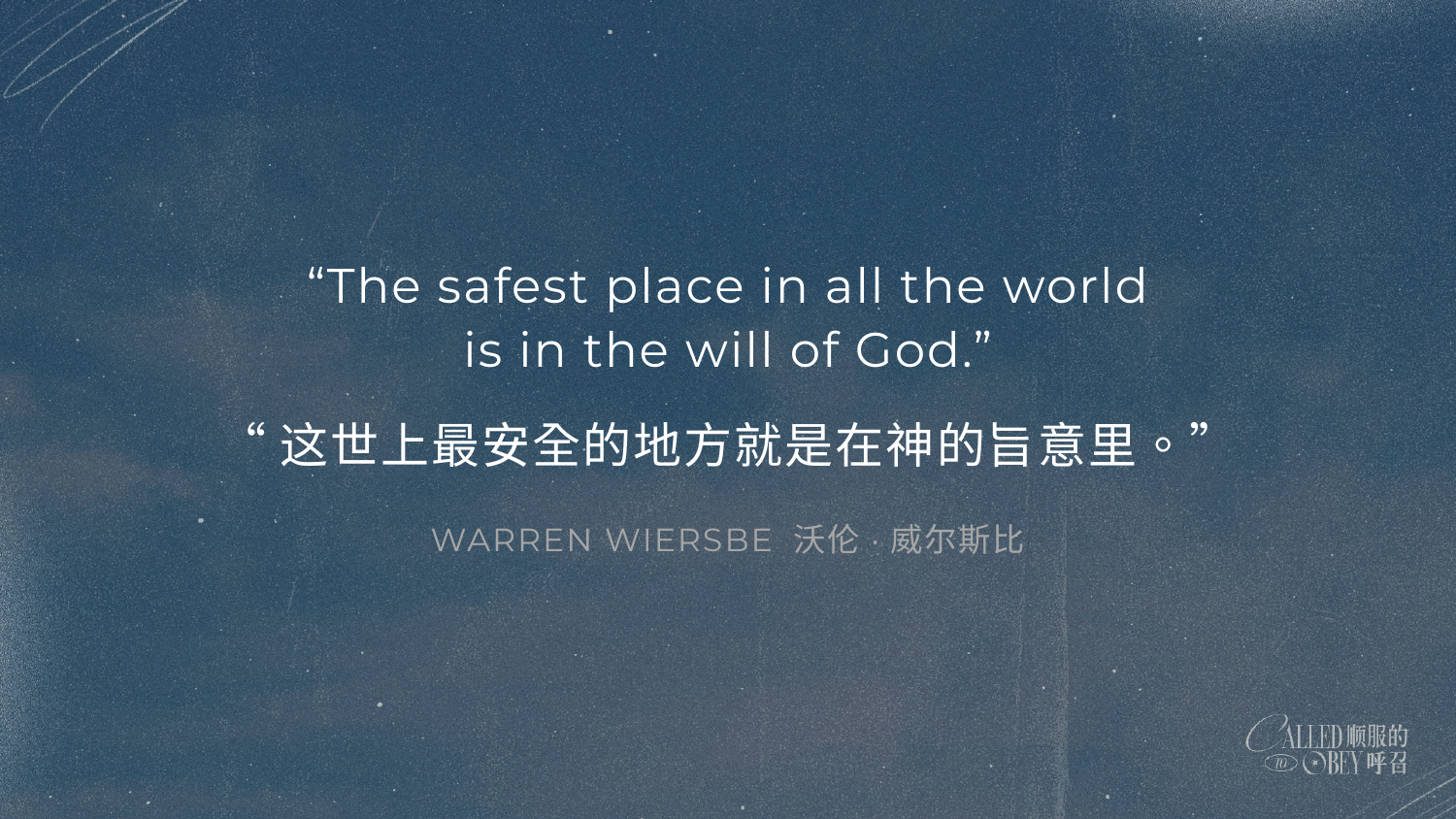

“The safest place in all the world
is in the will of God.”

“这世上最安全的地方就是在神的旨意里。”

WARREN WIERSBE 沃伦·威尔斯比